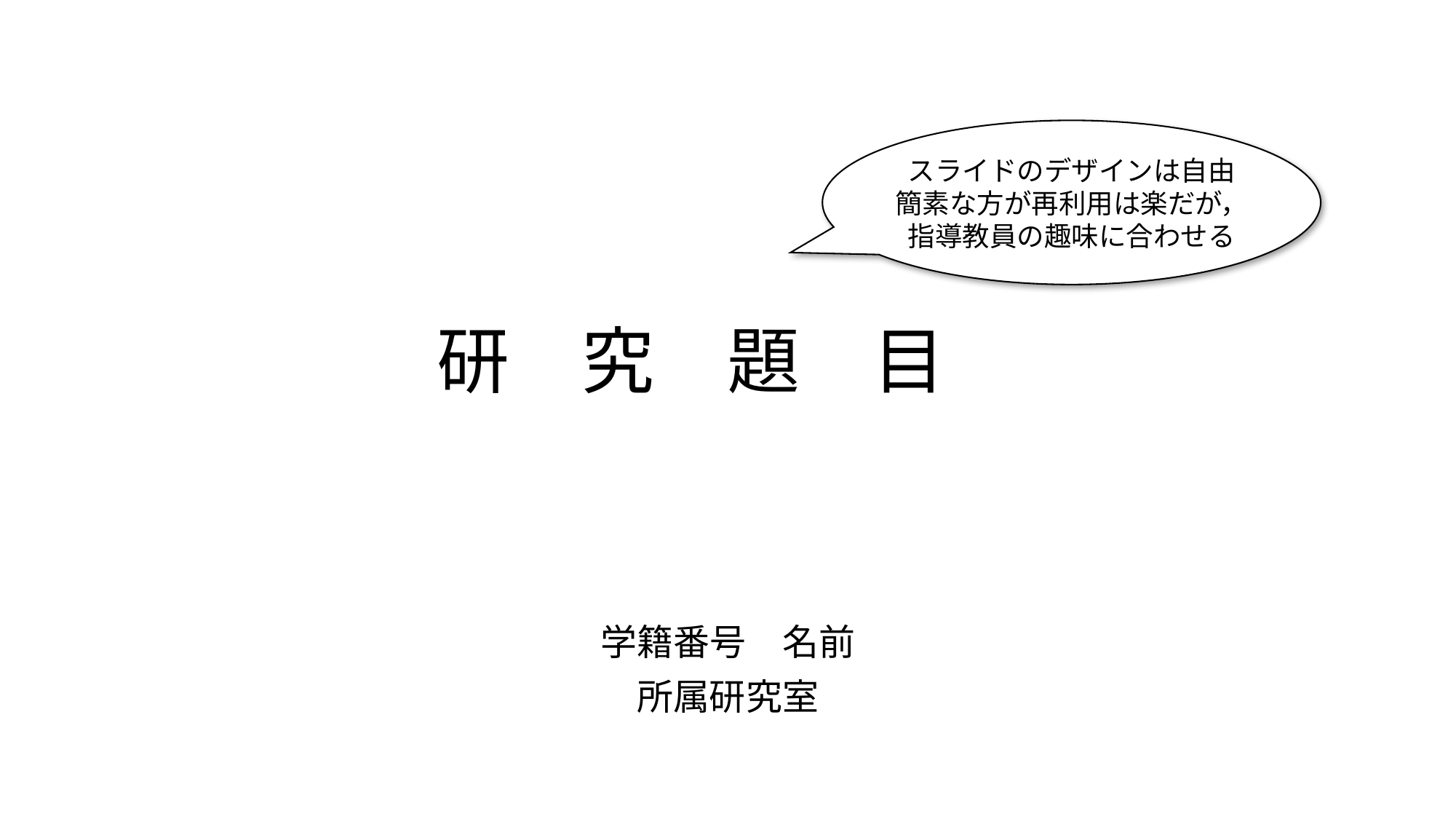

スライドのデザインは自由
簡素な方が再利用は楽だが，
指導教員の趣味に合わせる
# 研　究　題　目
学籍番号　名前
所属研究室